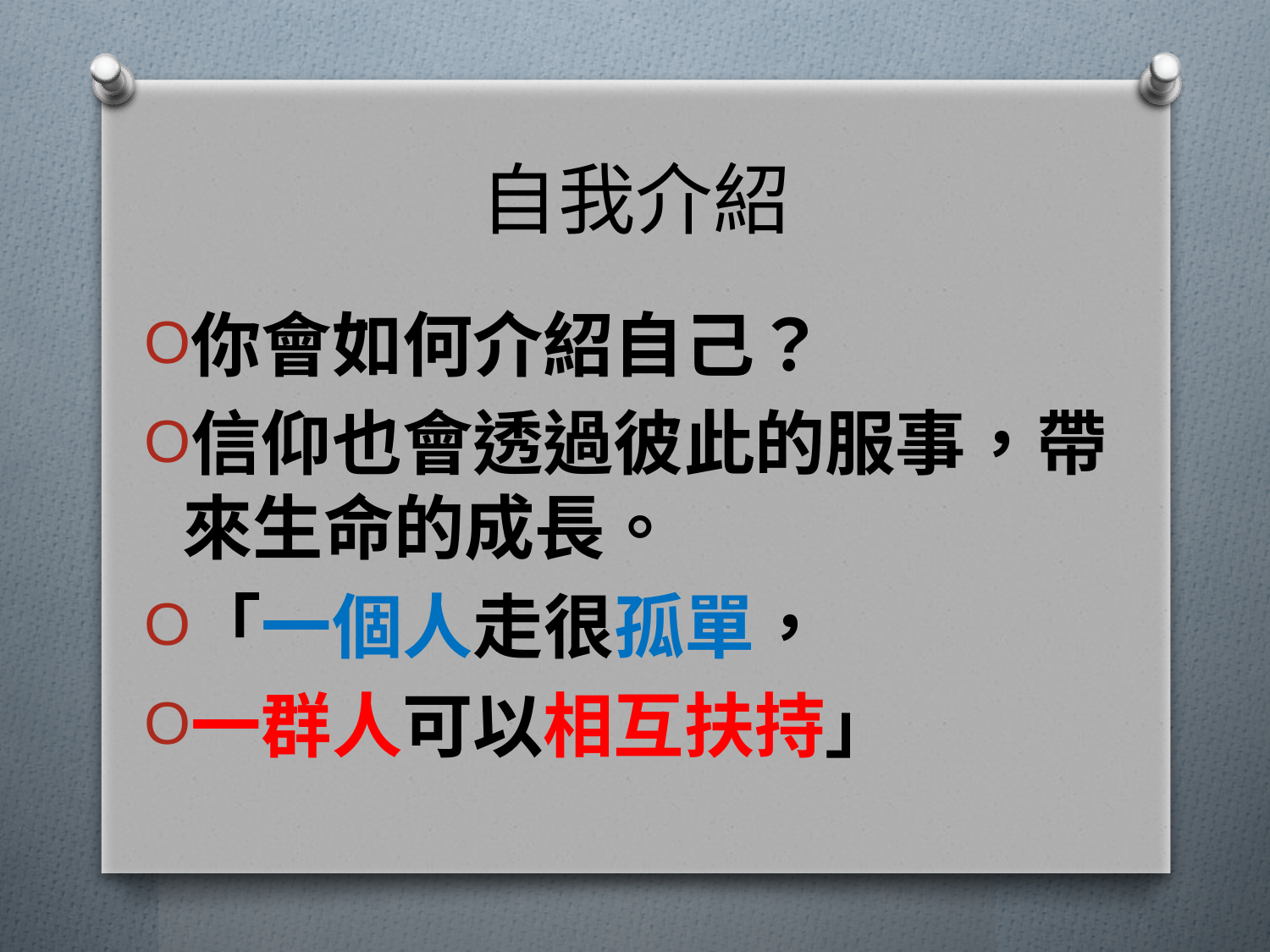

# 自我介紹
你會如何介紹自己？
信仰也會透過彼此的服事，帶來生命的成長。
「一個人走很孤單，
一群人可以相互扶持」